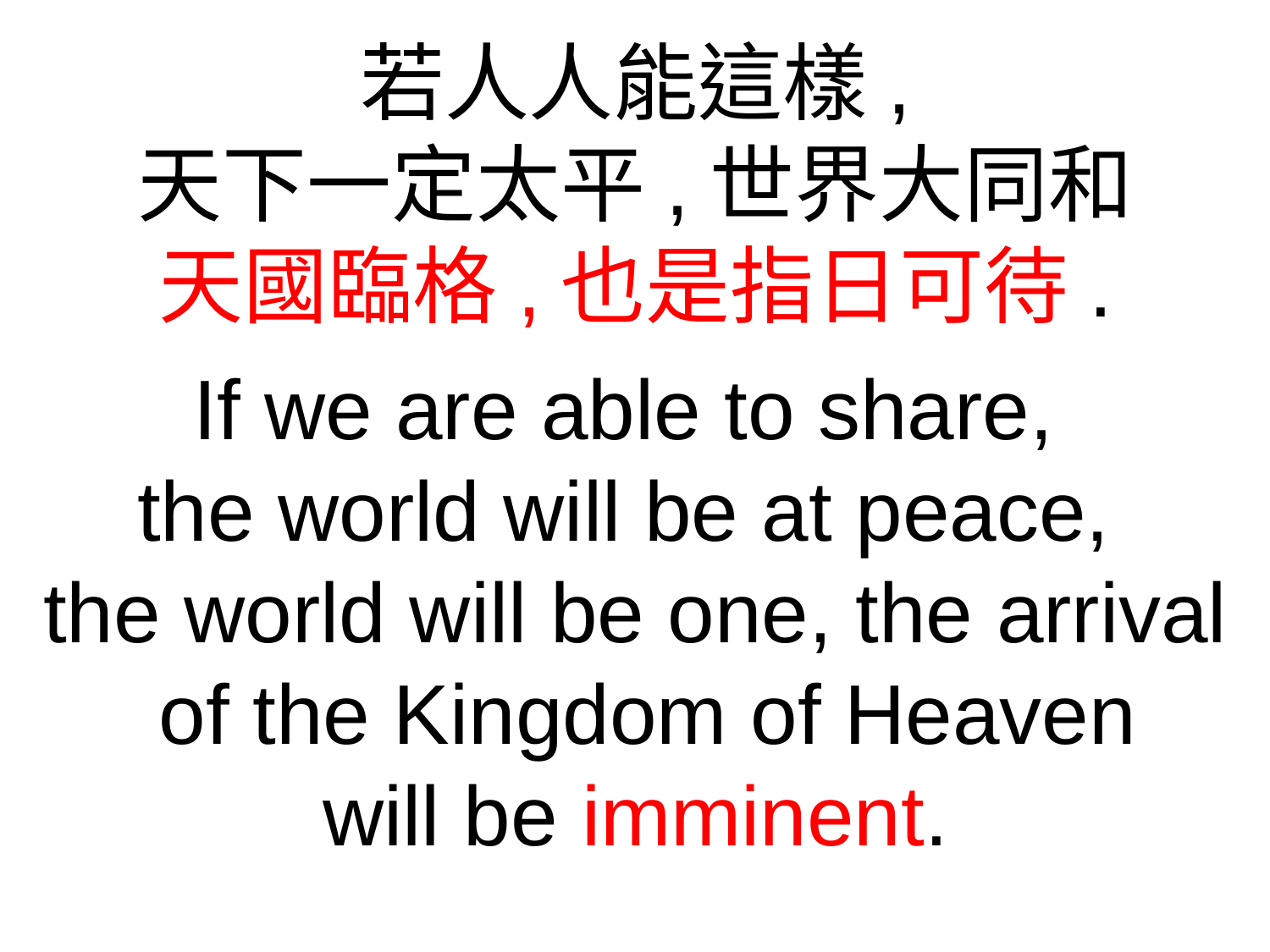

若人人能這樣,
天下一定太平,世界大同和
天國臨格,也是指日可待.
If we are able to share,
the world will be at peace,
the world will be one, the arrival of the Kingdom of Heaven
will be imminent.